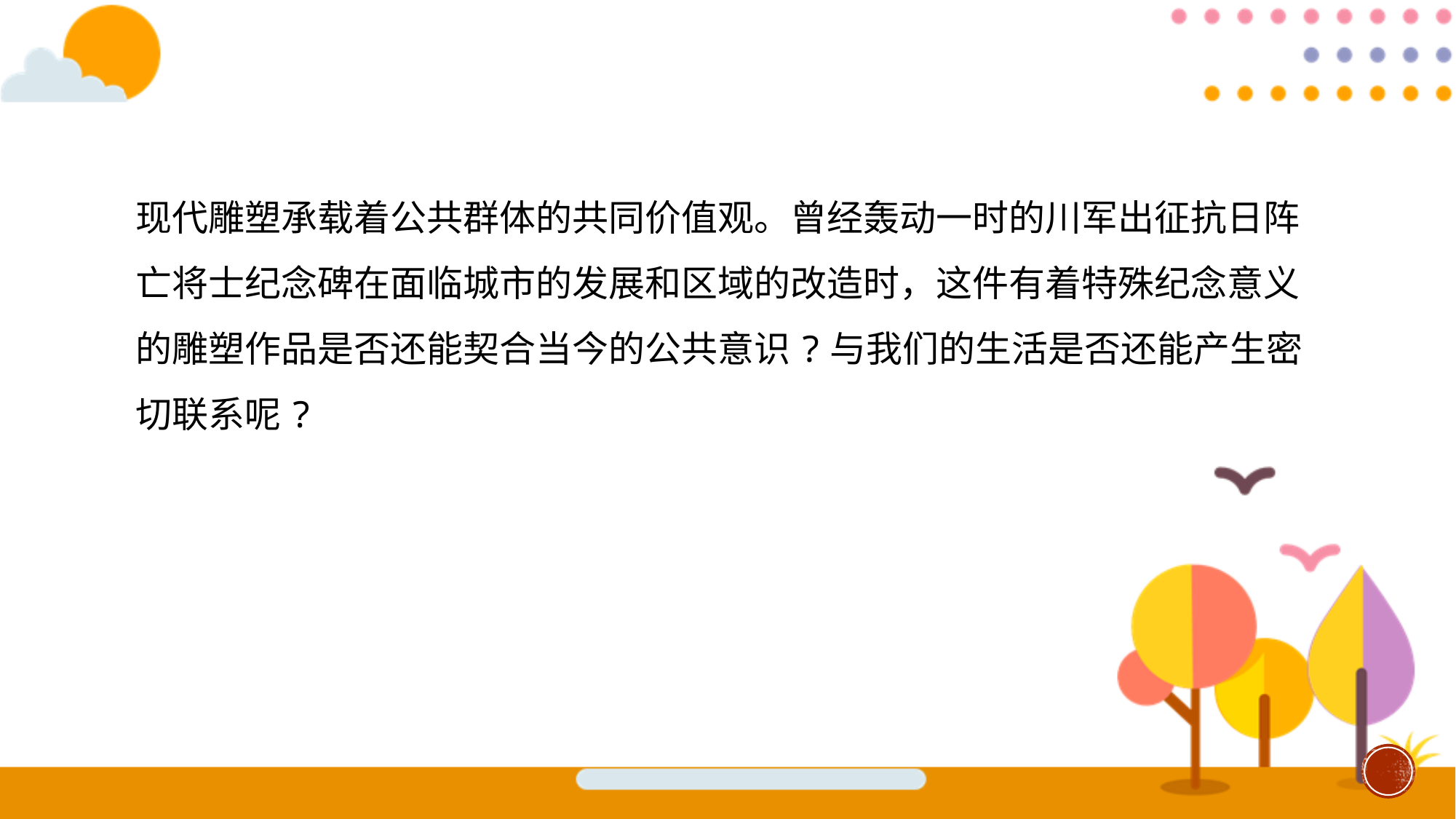

现代雕塑承载着公共群体的共同价值观。曾经轰动一时的川军出征抗日阵亡将士纪念碑在面临城市的发展和区域的改造时，这件有着特殊纪念意义的雕塑作品是否还能契合当今的公共意识?与我们的生活是否还能产生密切联系呢?